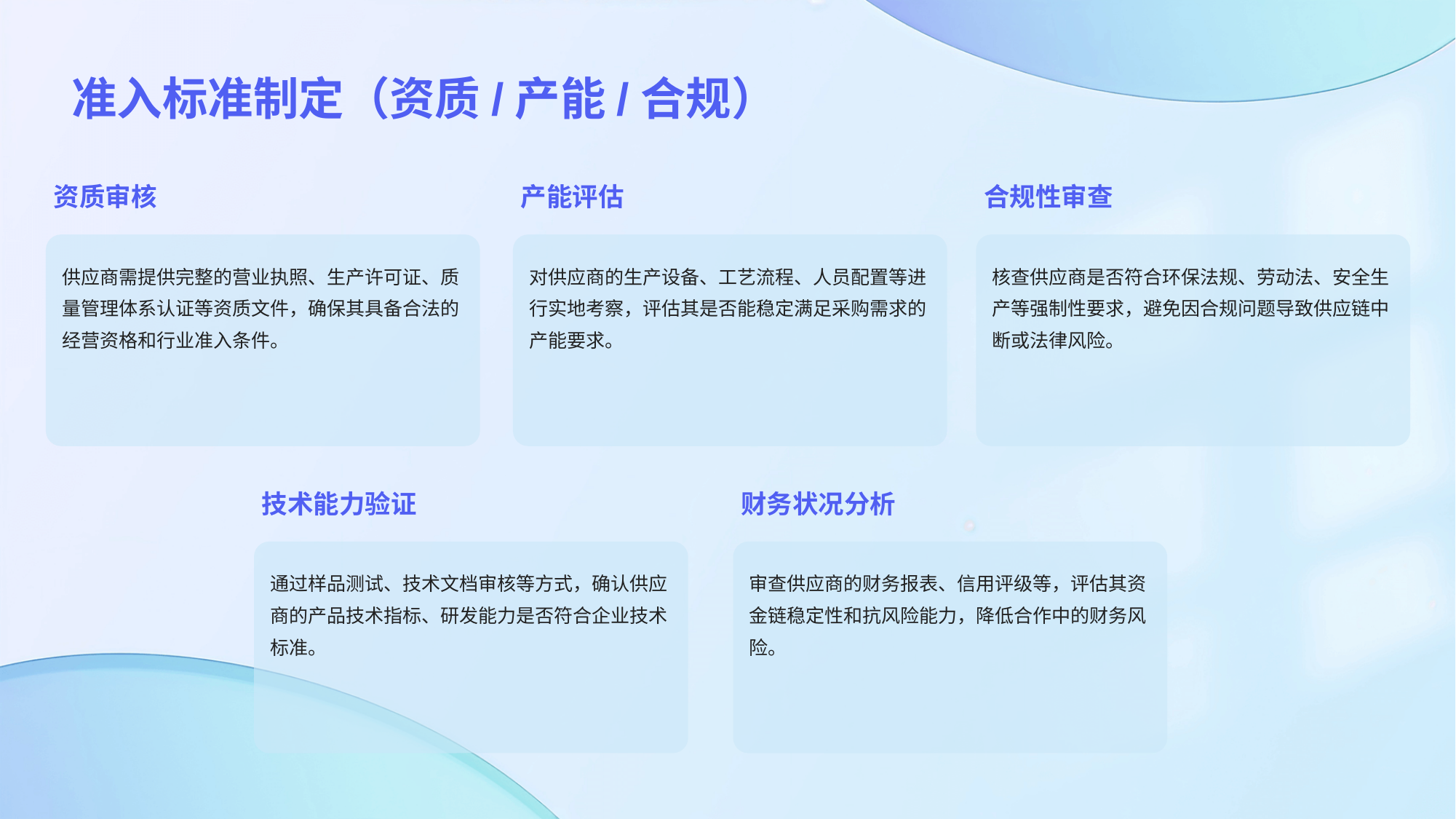

准入标准制定（资质/产能/合规）
资质审核
产能评估
合规性审查

供应商需提供完整的营业执照、生产许可证、质量管理体系认证等资质文件，确保其具备合法的经营资格和行业准入条件。
对供应商的生产设备、工艺流程、人员配置等进行实地考察，评估其是否能稳定满足采购需求的产能要求。
核查供应商是否符合环保法规、劳动法、安全生产等强制性要求，避免因合规问题导致供应链中断或法律风险。
技术能力验证
财务状况分析

通过样品测试、技术文档审核等方式，确认供应商的产品技术指标、研发能力是否符合企业技术标准。
审查供应商的财务报表、信用评级等，评估其资金链稳定性和抗风险能力，降低合作中的财务风险。